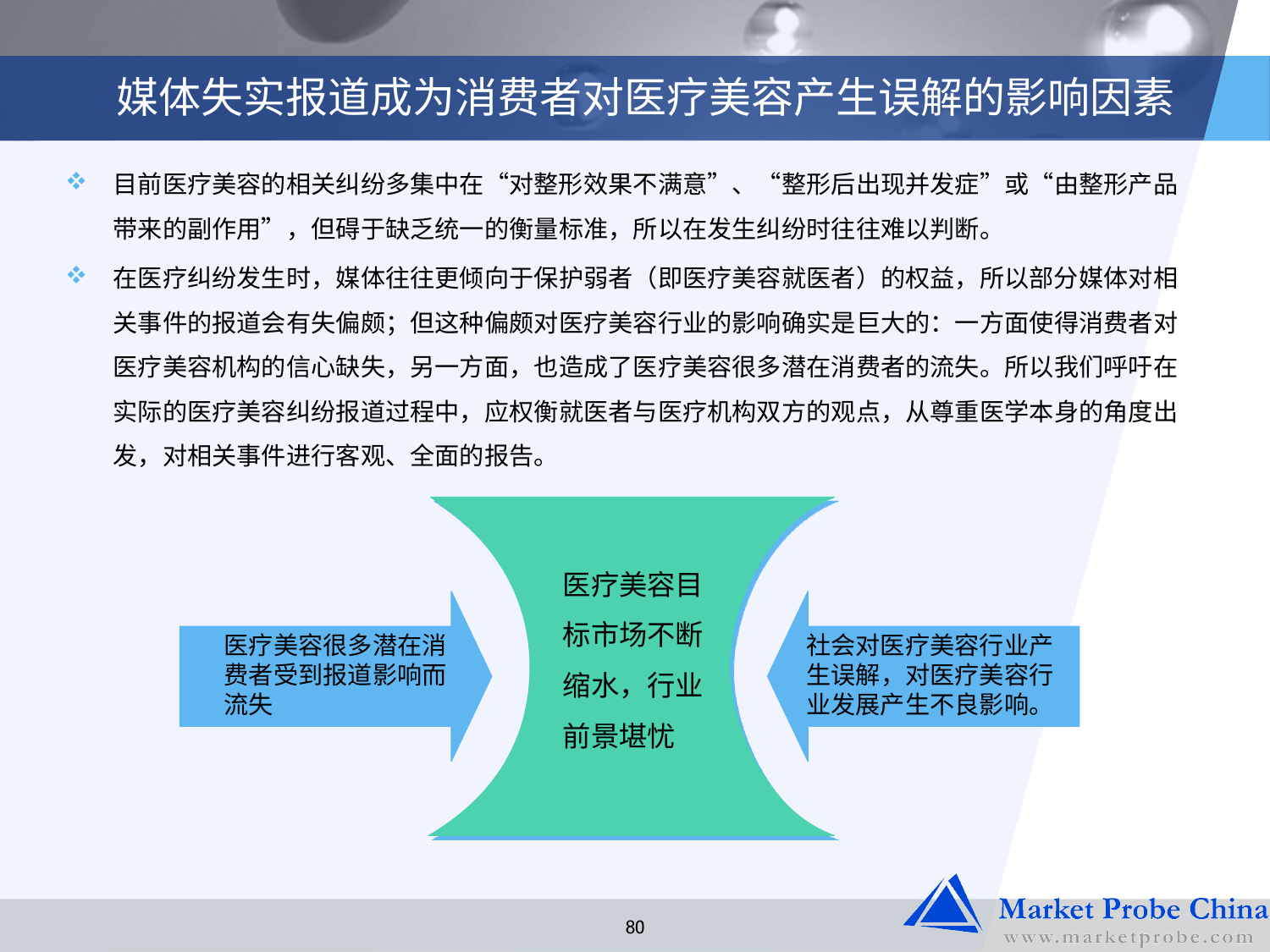

# 媒体失实报道成为消费者对医疗美容产生误解的影响因素
目前医疗美容的相关纠纷多集中在“对整形效果不满意”、“整形后出现并发症”或“由整形产品带来的副作用”，但碍于缺乏统一的衡量标准，所以在发生纠纷时往往难以判断。
在医疗纠纷发生时，媒体往往更倾向于保护弱者（即医疗美容就医者）的权益，所以部分媒体对相关事件的报道会有失偏颇；但这种偏颇对医疗美容行业的影响确实是巨大的：一方面使得消费者对医疗美容机构的信心缺失，另一方面，也造成了医疗美容很多潜在消费者的流失。所以我们呼吁在实际的医疗美容纠纷报道过程中，应权衡就医者与医疗机构双方的观点，从尊重医学本身的角度出发，对相关事件进行客观、全面的报告。

医疗美容目标市场不断缩水，行业前景堪忧

医疗美容很多潜在消费者受到报道影响而流失
社会对医疗美容行业产生误解，对医疗美容行业发展产生不良影响。
80